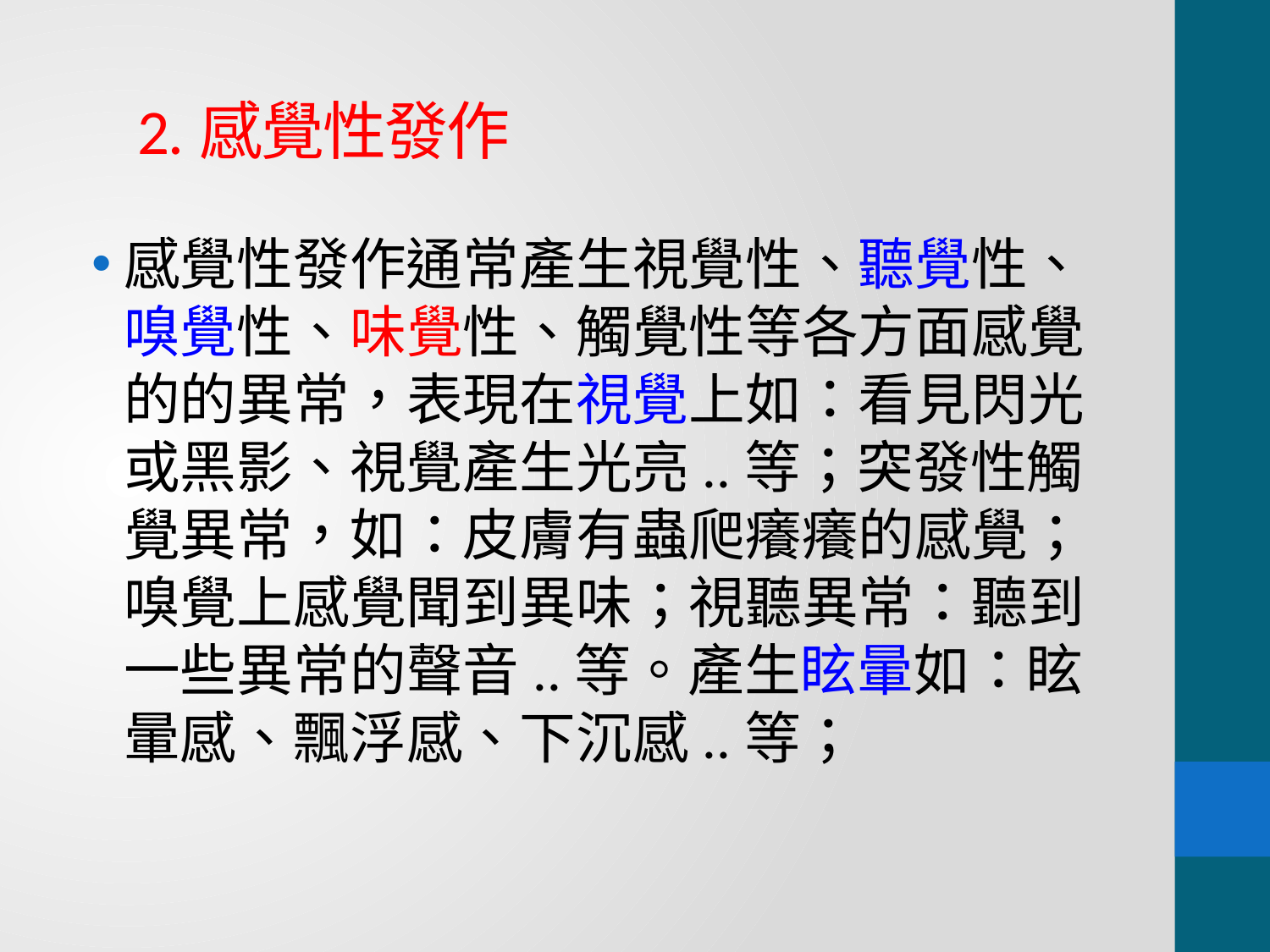

# 2.感覺性發作
感覺性發作通常產生視覺性、聽覺性、嗅覺性、味覺性、觸覺性等各方面感覺的的異常，表現在視覺上如：看見閃光或黑影、視覺產生光亮..等；突發性觸覺異常，如：皮膚有蟲爬癢癢的感覺；嗅覺上感覺聞到異味；視聽異常：聽到一些異常的聲音..等。產生眩暈如：眩暈感、飄浮感、下沉感..等；